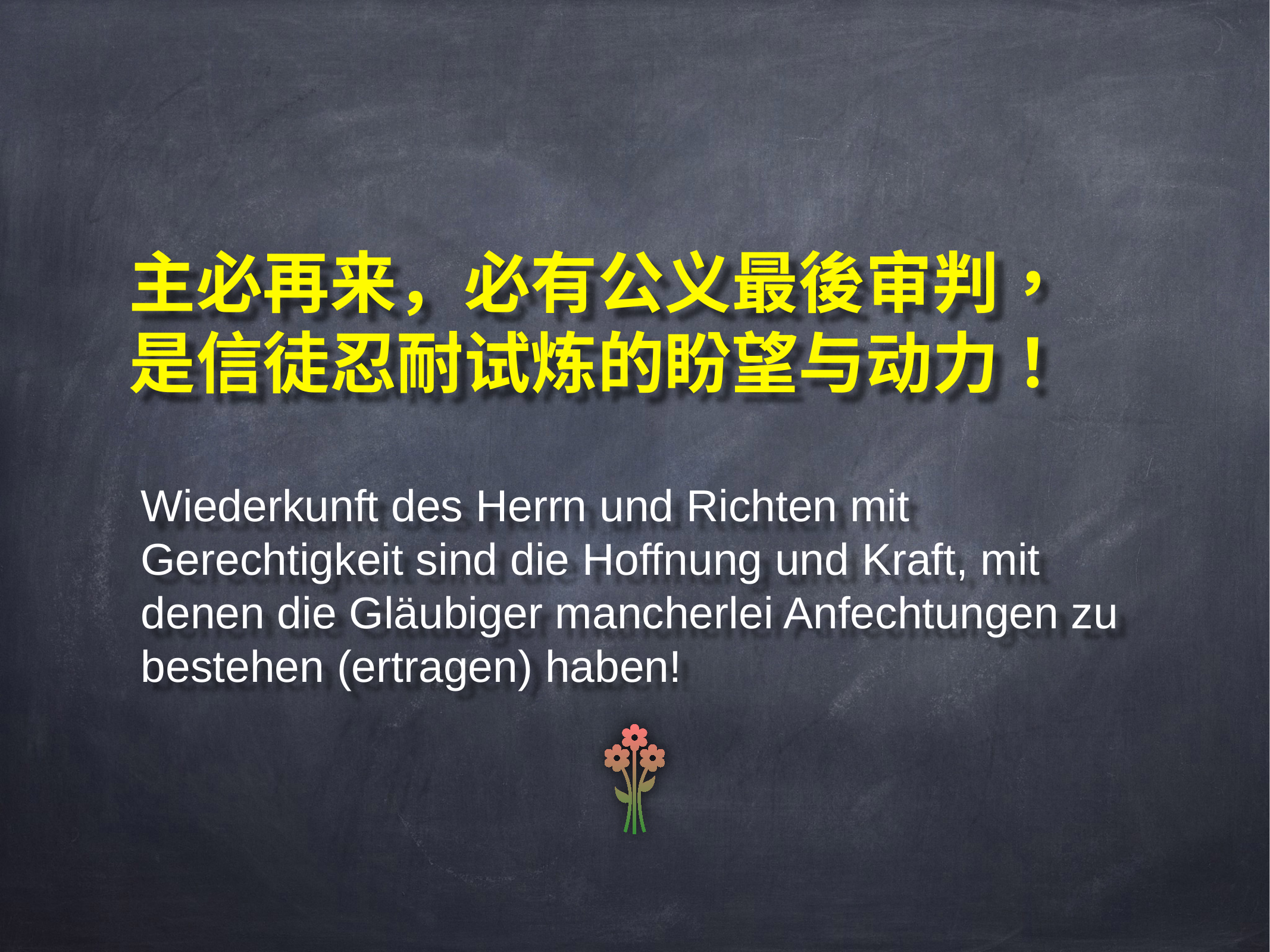

# 主必再来，必有公义最後审判， 是信徒忍耐试炼的盼望与动力！
Wiederkunft des Herrn und Richten mit Gerechtigkeit sind die Hoffnung und Kraft, mit denen die Gläubiger mancherlei Anfechtungen zu bestehen (ertragen) haben!